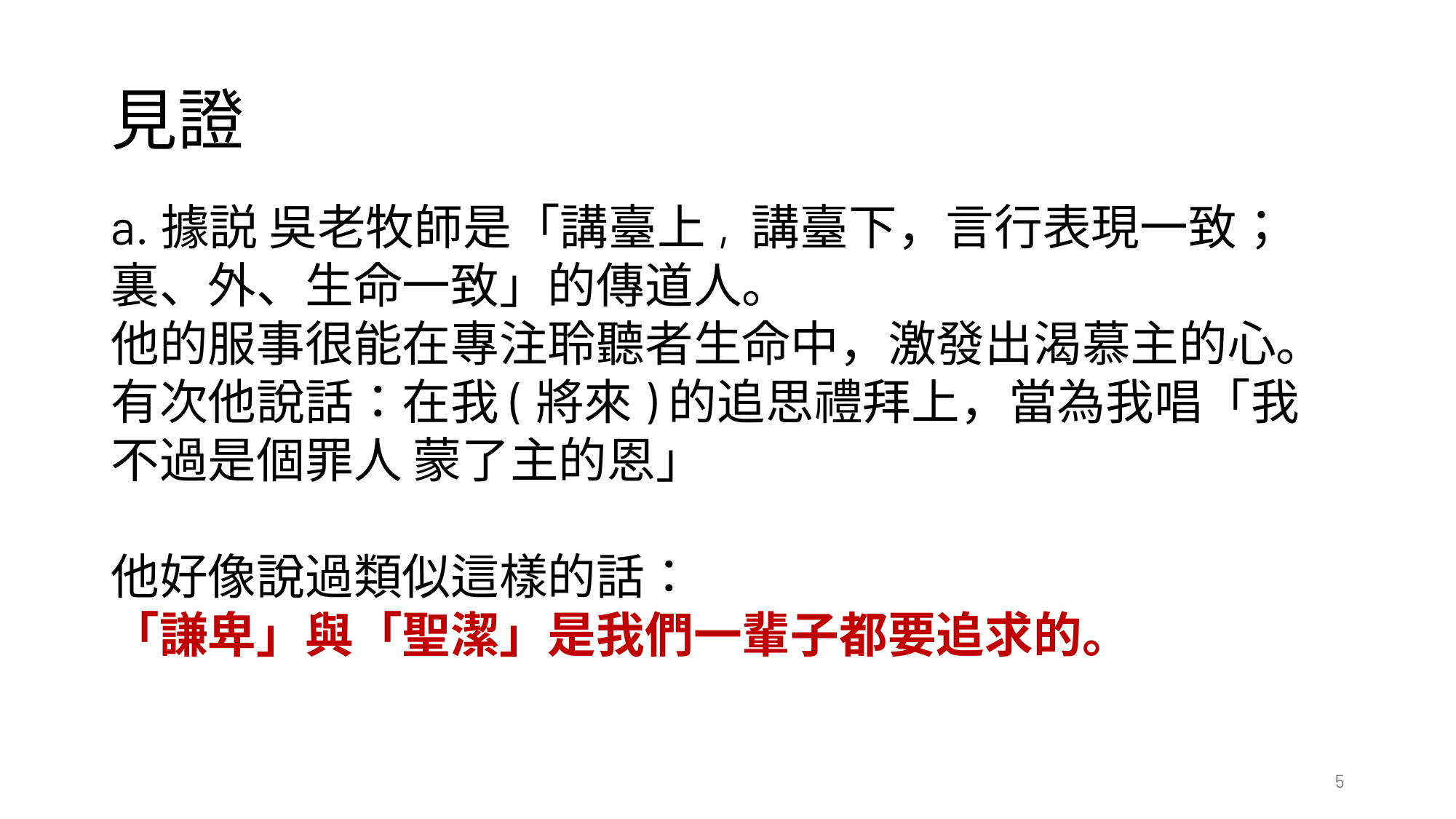

# 見證
a.據説 吳老牧師是「講臺上, 講臺下，言行表現一致；
裏、外、生命一致」的傳道人。
他的服事很能在專注聆聽者生命中，激發出渴慕主的心。有次他說話：在我(將來)的追思禮拜上，當為我唱「我不過是個罪人 蒙了主的恩」

他好像說過類似這樣的話：
「謙卑」與「聖潔」是我們一輩子都要追求的。
5